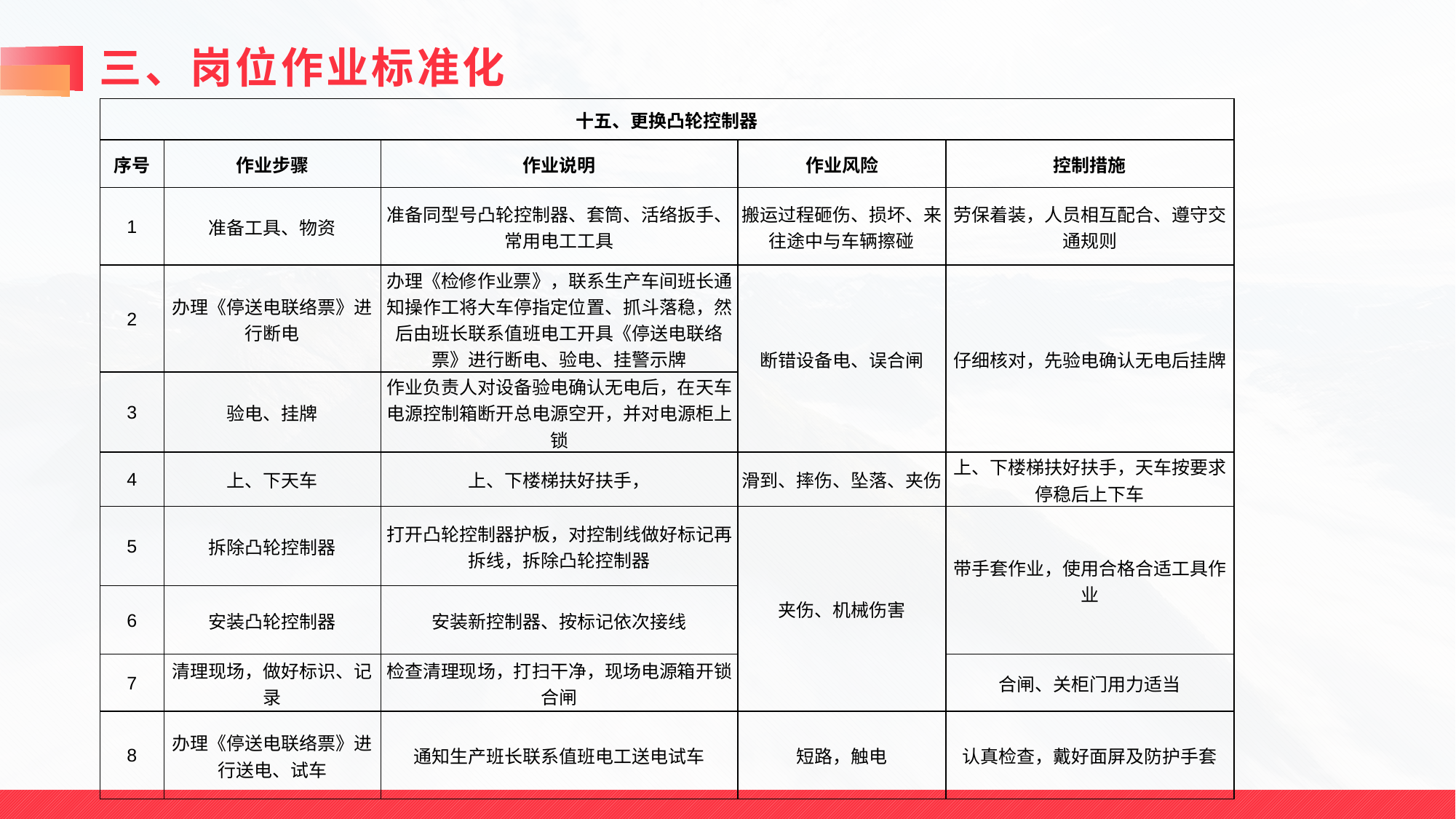

# 三、岗位作业标准化
| 十五、更换凸轮控制器 |  |  |  |  |
| --- | --- | --- | --- | --- |
| 序号 | 作业步骤 | 作业说明 | 作业风险 | 控制措施 |
| 1 | 准备工具、物资 | 准备同型号凸轮控制器、套筒、活络扳手、常用电工工具 | 搬运过程砸伤、损坏、来往途中与车辆擦碰 | 劳保着装，人员相互配合、遵守交通规则 |
| 2 | 办理《停送电联络票》进行断电 | 办理《检修作业票》，联系生产车间班长通知操作工将大车停指定位置、抓斗落稳，然后由班长联系值班电工开具《停送电联络票》进行断电、验电、挂警示牌 | 断错设备电、误合闸 | 仔细核对，先验电确认无电后挂牌 |
| 3 | 验电、挂牌 | 作业负责人对设备验电确认无电后，在天车电源控制箱断开总电源空开，并对电源柜上锁 |  |  |
| 4 | 上、下天车 | 上、下楼梯扶好扶手， | 滑到、摔伤、坠落、夹伤 | 上、下楼梯扶好扶手，天车按要求停稳后上下车 |
| 5 | 拆除凸轮控制器 | 打开凸轮控制器护板，对控制线做好标记再拆线，拆除凸轮控制器 | 夹伤、机械伤害 | 带手套作业，使用合格合适工具作业 |
| 6 | 安装凸轮控制器 | 安装新控制器、按标记依次接线 |  |  |
| 7 | 清理现场，做好标识、记录 | 检查清理现场，打扫干净，现场电源箱开锁合闸 |  | 合闸、关柜门用力适当 |
| 8 | 办理《停送电联络票》进行送电、试车 | 通知生产班长联系值班电工送电试车 | 短路，触电 | 认真检查，戴好面屏及防护手套 |
43